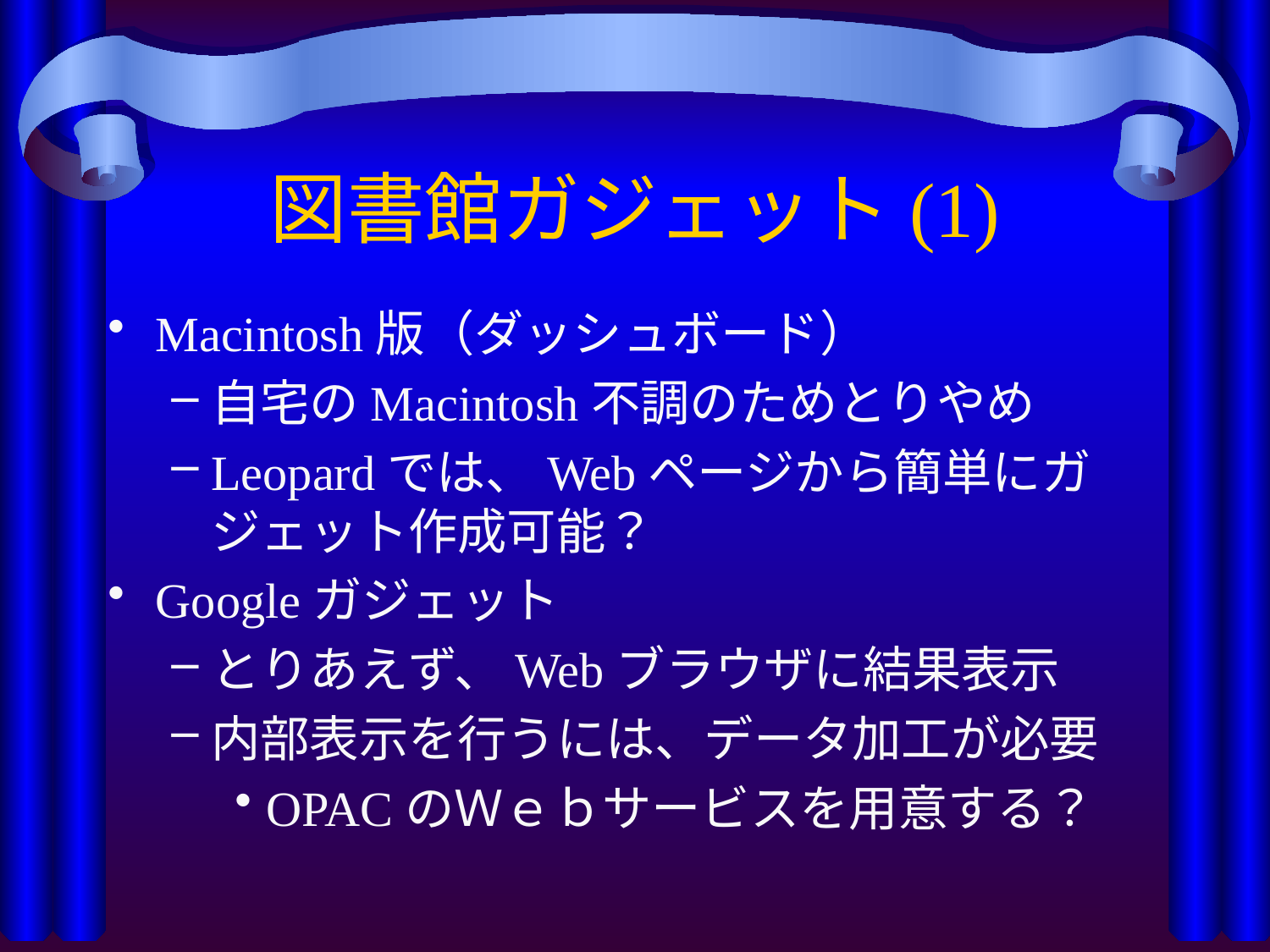

# 図書館ガジェット(1)
Macintosh版（ダッシュボード）
自宅のMacintosh不調のためとりやめ
Leopardでは、Webページから簡単にガジェット作成可能？
Googleガジェット
とりあえず、Webブラウザに結果表示
内部表示を行うには、データ加工が必要
OPACのＷｅｂサービスを用意する？